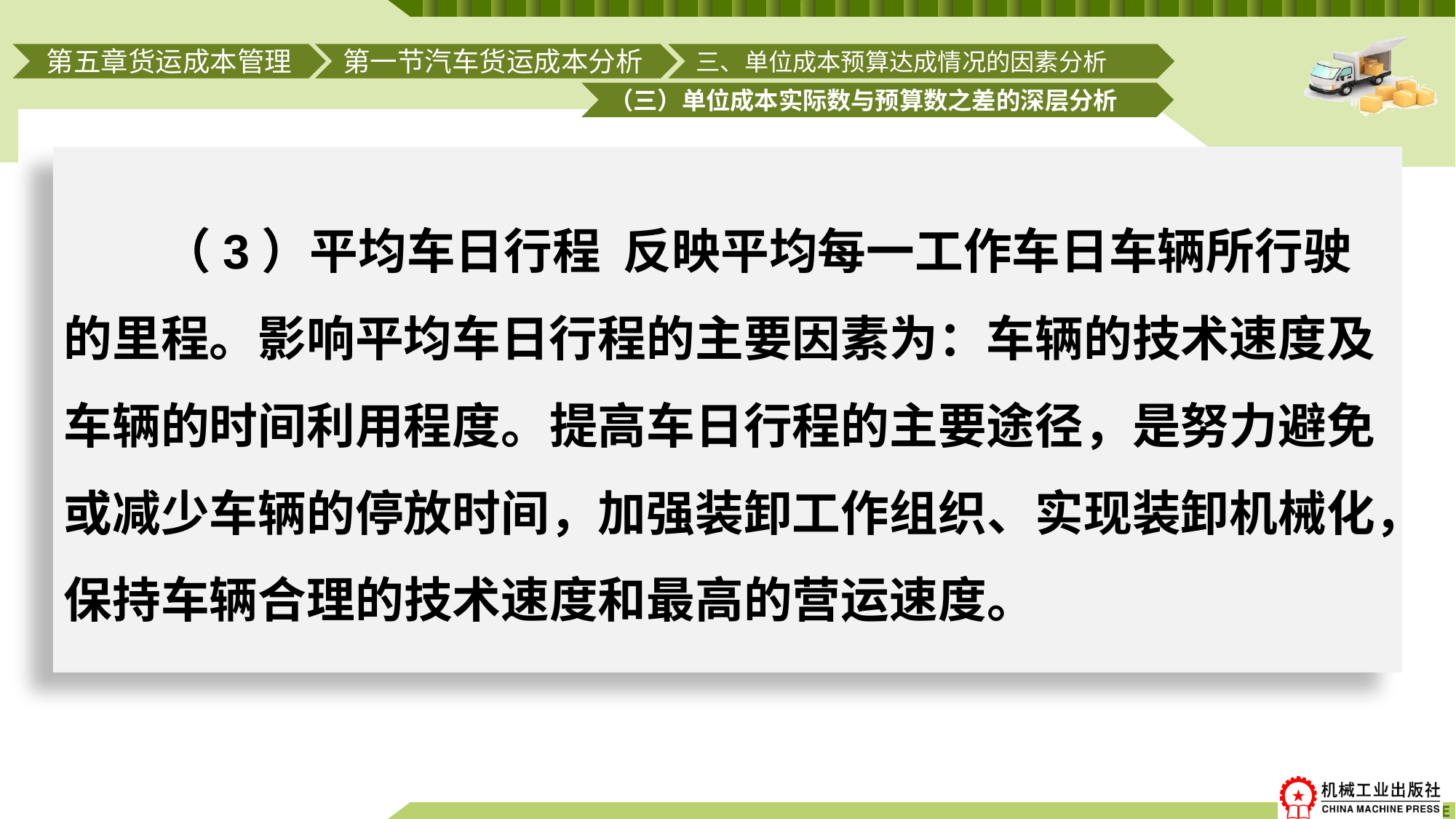

第一节汽车货运成本分析
三、单位成本预算达成情况的因素分析
第五章货运成本管理
（三）单位成本实际数与预算数之差的深层分析
# （3）平均车日行程  反映平均每一工作车日车辆所行驶的里程。影响平均车日行程的主要因素为：车辆的技术速度及车辆的时间利用程度。提高车日行程的主要途径，是努力避免或减少车辆的停放时间，加强装卸工作组织、实现装卸机械化，保持车辆合理的技术速度和最高的营运速度。